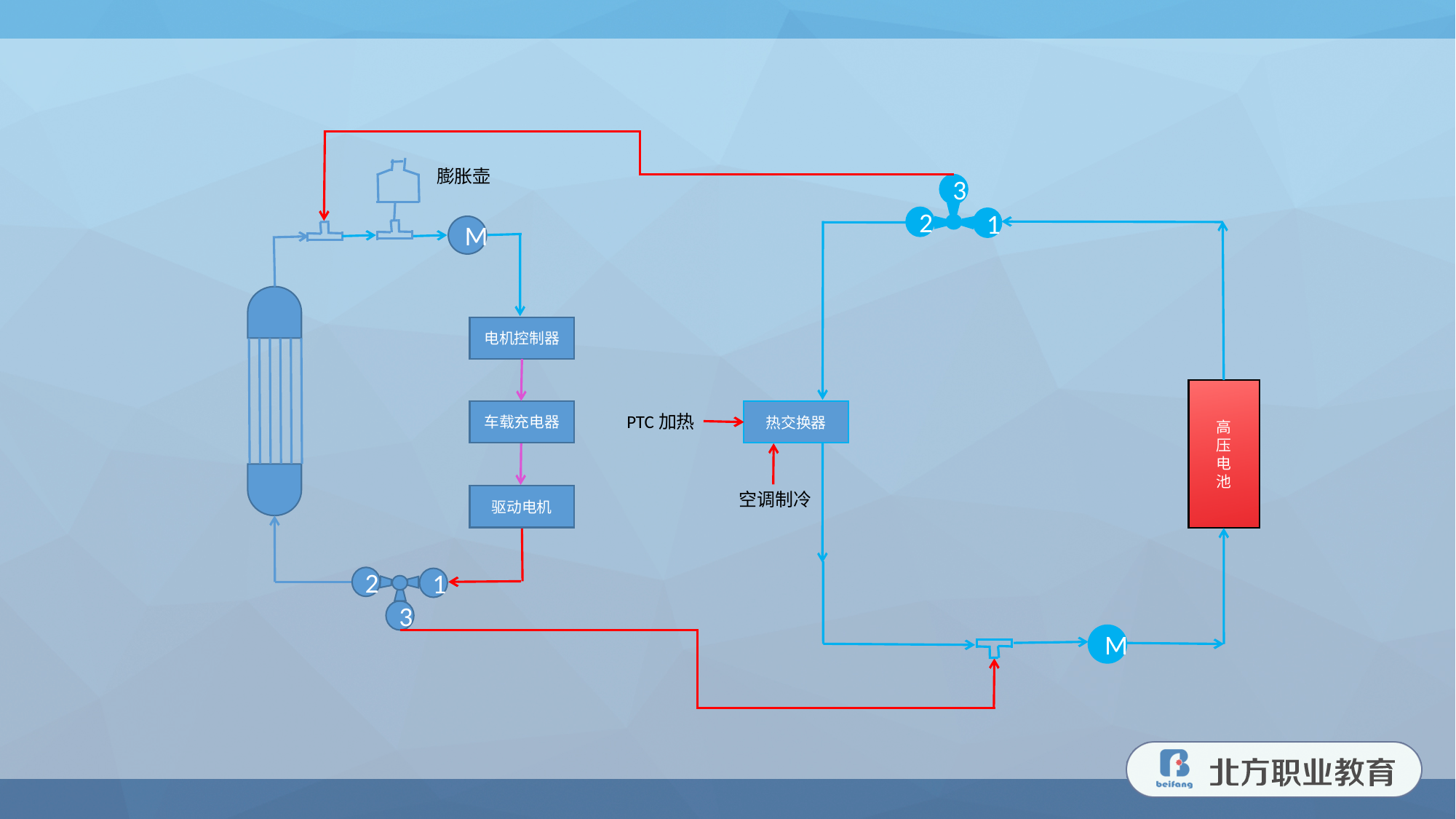

1
2

3
M

电机控制器
高
压
电
池
车载充电器

驱动电机
2
1

3
M
热交换器
PTC加热
空调制冷
膨胀壶